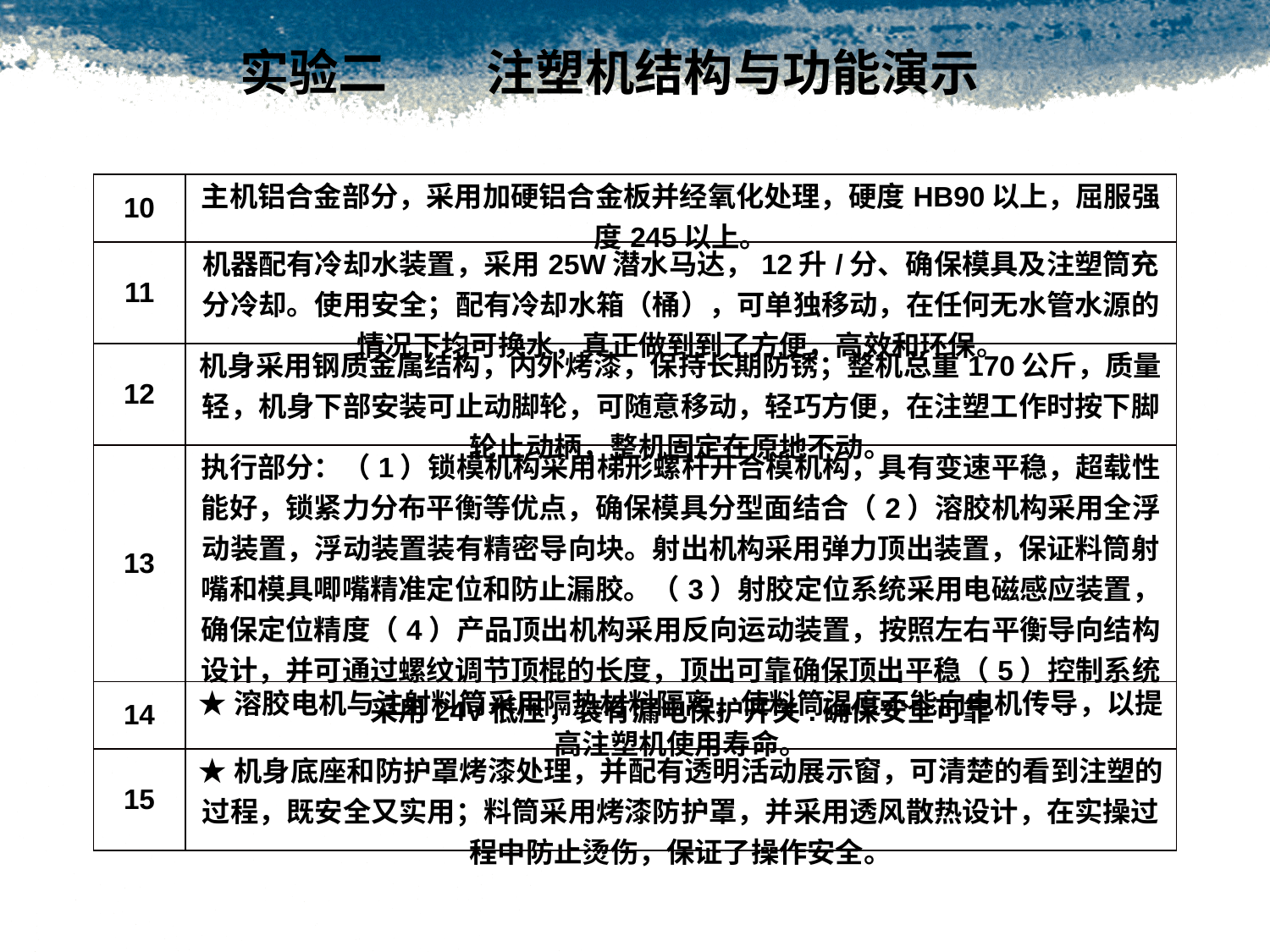

实验二　　注塑机结构与功能演示
| 10 | 主机铝合金部分，采用加硬铝合金板并经氧化处理，硬度HB90以上，屈服强度245以上。 |
| --- | --- |
| 11 | 机器配有冷却水装置，采用25W潜水马达，12升/分、确保模具及注塑筒充分冷却。使用安全；配有冷却水箱（桶），可单独移动，在任何无水管水源的情况下均可换水，真正做到到了方便，高效和环保。 |
| 12 | 机身采用钢质金属结构，内外烤漆，保持长期防锈；整机总重170公斤，质量轻，机身下部安装可止动脚轮，可随意移动，轻巧方便，在注塑工作时按下脚轮止动柄，整机固定在原地不动。 |
| 13 | 执行部分：（1）锁模机构采用梯形螺杆开合模机构，具有变速平稳，超载性能好，锁紧力分布平衡等优点，确保模具分型面结合（2）溶胶机构采用全浮动装置，浮动装置装有精密导向块。射出机构采用弹力顶出装置，保证料筒射嘴和模具唧嘴精准定位和防止漏胶。（3）射胶定位系统采用电磁感应装置，确保定位精度（4）产品顶出机构采用反向运动装置，按照左右平衡导向结构设计，并可通过螺纹调节顶棍的长度，顶出可靠确保顶出平稳（5）控制系统采用24V低压，装有漏电保护开关.确保安全可靠 |
| 14 | ★溶胶电机与注射料筒采用隔热材料隔离，使料筒温度不能向电机传导，以提高注塑机使用寿命。 |
| 15 | ★机身底座和防护罩烤漆处理，并配有透明活动展示窗，可清楚的看到注塑的过程，既安全又实用；料筒采用烤漆防护罩，并采用透风散热设计，在实操过程中防止烫伤，保证了操作安全。 |